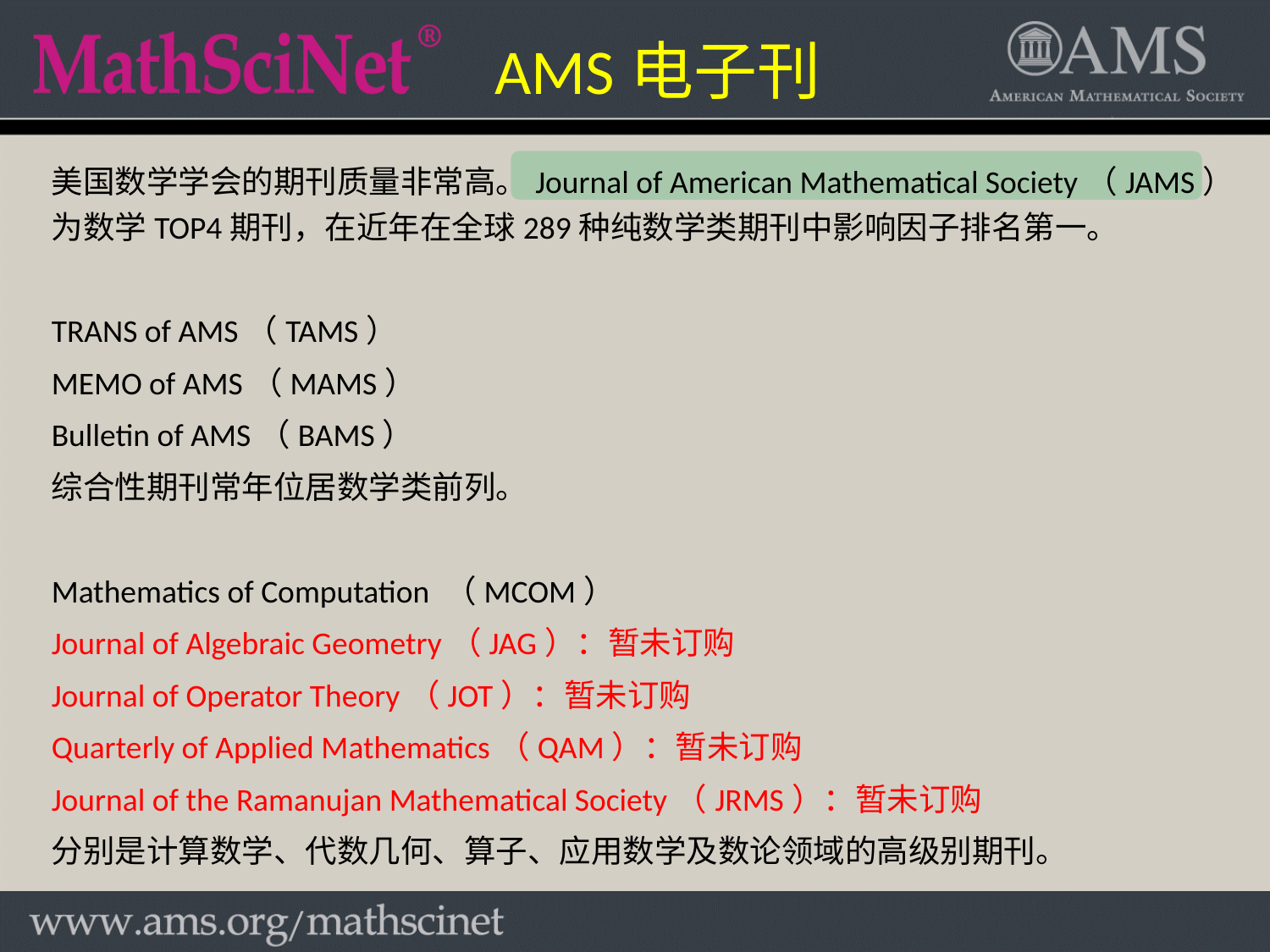

AMS电子刊
美国数学学会的期刊质量非常高。Journal of American Mathematical Society（JAMS） 为数学TOP4期刊，在近年在全球289种纯数学类期刊中影响因子排名第一。

TRANS of AMS（TAMS）
MEMO of AMS（MAMS）
Bulletin of AMS（BAMS）
综合性期刊常年位居数学类前列。

Mathematics of Computation （MCOM）
Journal of Algebraic Geometry（JAG）：暂未订购
Journal of Operator Theory（JOT）：暂未订购
Quarterly of Applied Mathematics（QAM）：暂未订购
Journal of the Ramanujan Mathematical Society（JRMS）：暂未订购
分别是计算数学、代数几何、算子、应用数学及数论领域的高级别期刊。